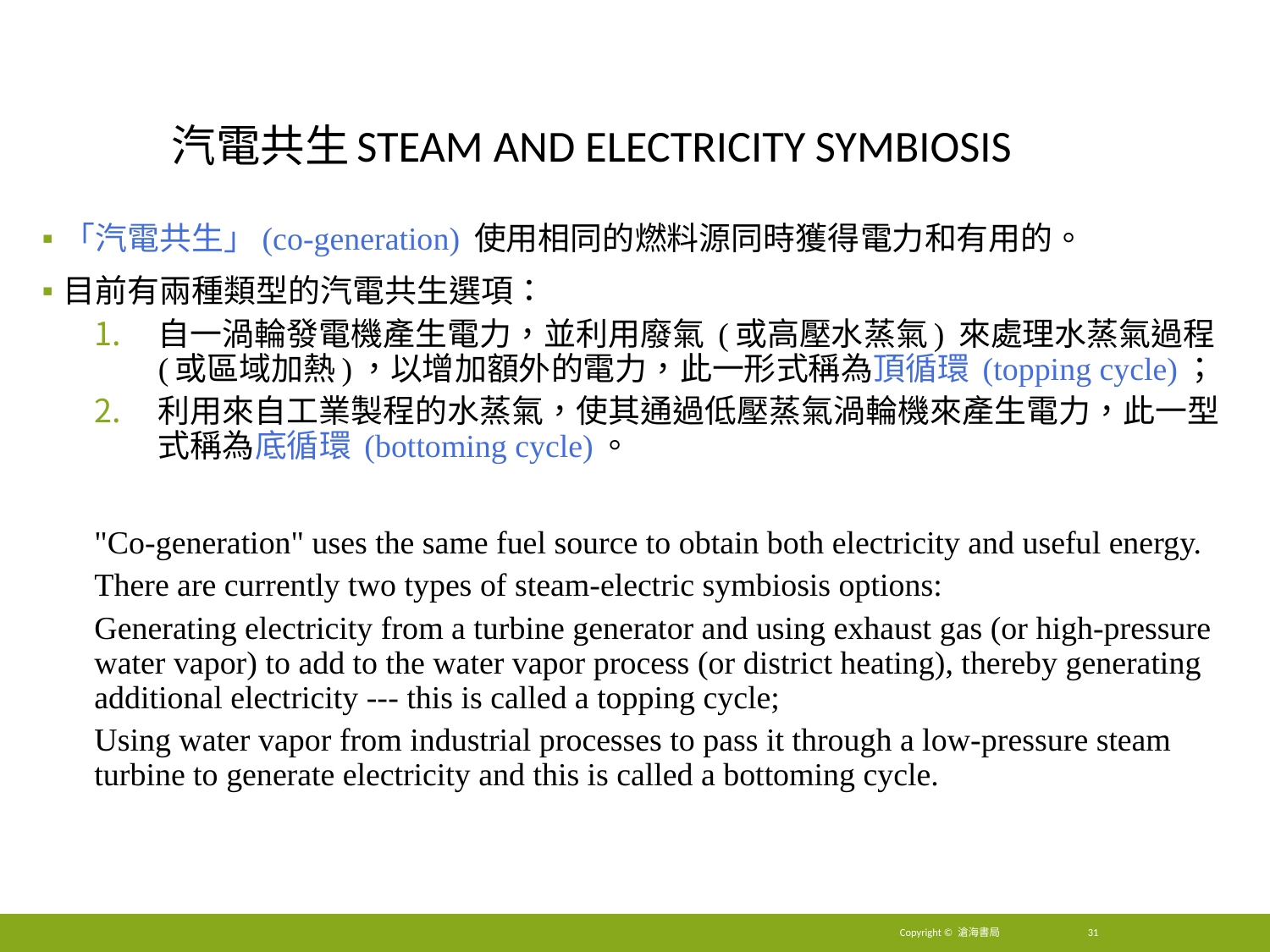

# 汽電共生Steam and electricity symbiosis
「汽電共生」(co-generation) 使用相同的燃料源同時獲得電力和有用的。
目前有兩種類型的汽電共生選項：
自一渦輪發電機產生電力，並利用廢氣 (或高壓水蒸氣) 來處理水蒸氣過程 (或區域加熱)，以增加額外的電力，此一形式稱為頂循環 (topping cycle)；
利用來自工業製程的水蒸氣，使其通過低壓蒸氣渦輪機來產生電力，此一型式稱為底循環 (bottoming cycle)。

"Co-generation" uses the same fuel source to obtain both electricity and useful energy.
There are currently two types of steam-electric symbiosis options:
Generating electricity from a turbine generator and using exhaust gas (or high-pressure water vapor) to add to the water vapor process (or district heating), thereby generating additional electricity --- this is called a topping cycle;
Using water vapor from industrial processes to pass it through a low-pressure steam turbine to generate electricity and this is called a bottoming cycle.
Copyright © 滄海書局
31